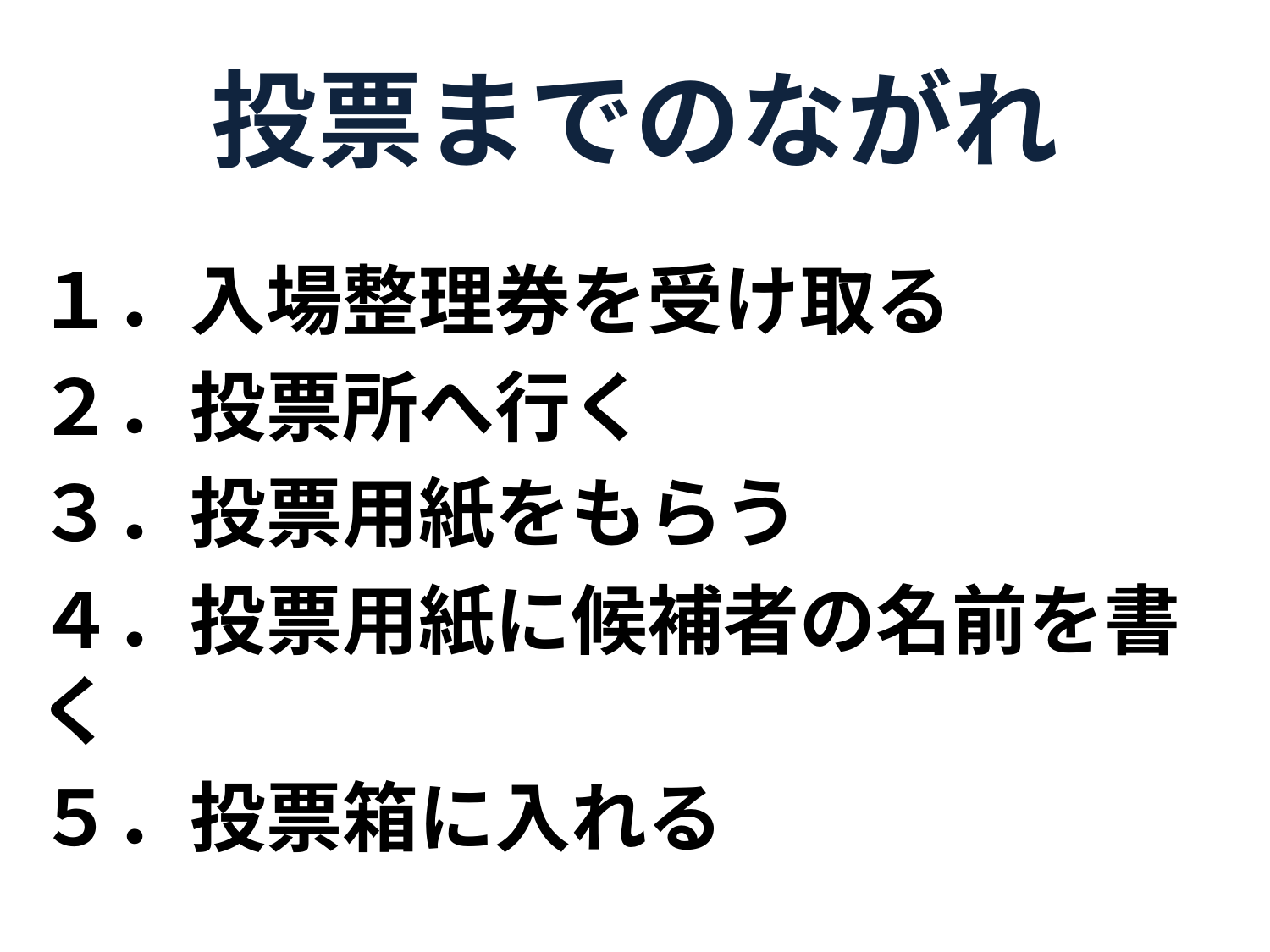

# 投票までのながれ
１．入場整理券を受け取る
２．投票所へ行く
３．投票用紙をもらう
４．投票用紙に候補者の名前を書く
５．投票箱に入れる